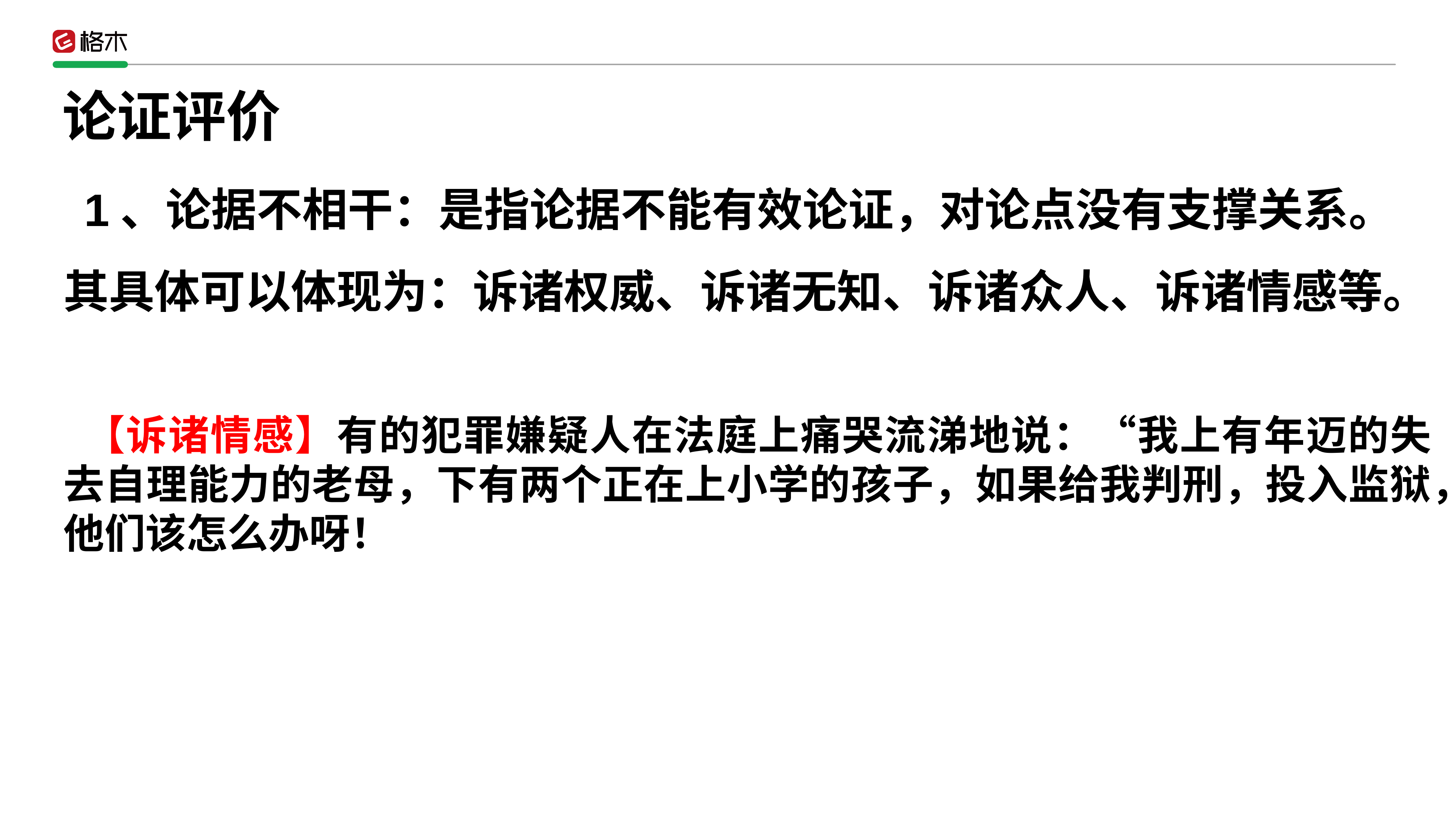

论证评价
1、论据不相干：是指论据不能有效论证，对论点没有支撑关系。其具体可以体现为：诉诸权威、诉诸无知、诉诸众人、诉诸情感等。

【诉诸情感】有的犯罪嫌疑人在法庭上痛哭流涕地说：“我上有年迈的失去自理能力的老母，下有两个正在上小学的孩子，如果给我判刑，投入监狱，他们该怎么办呀！